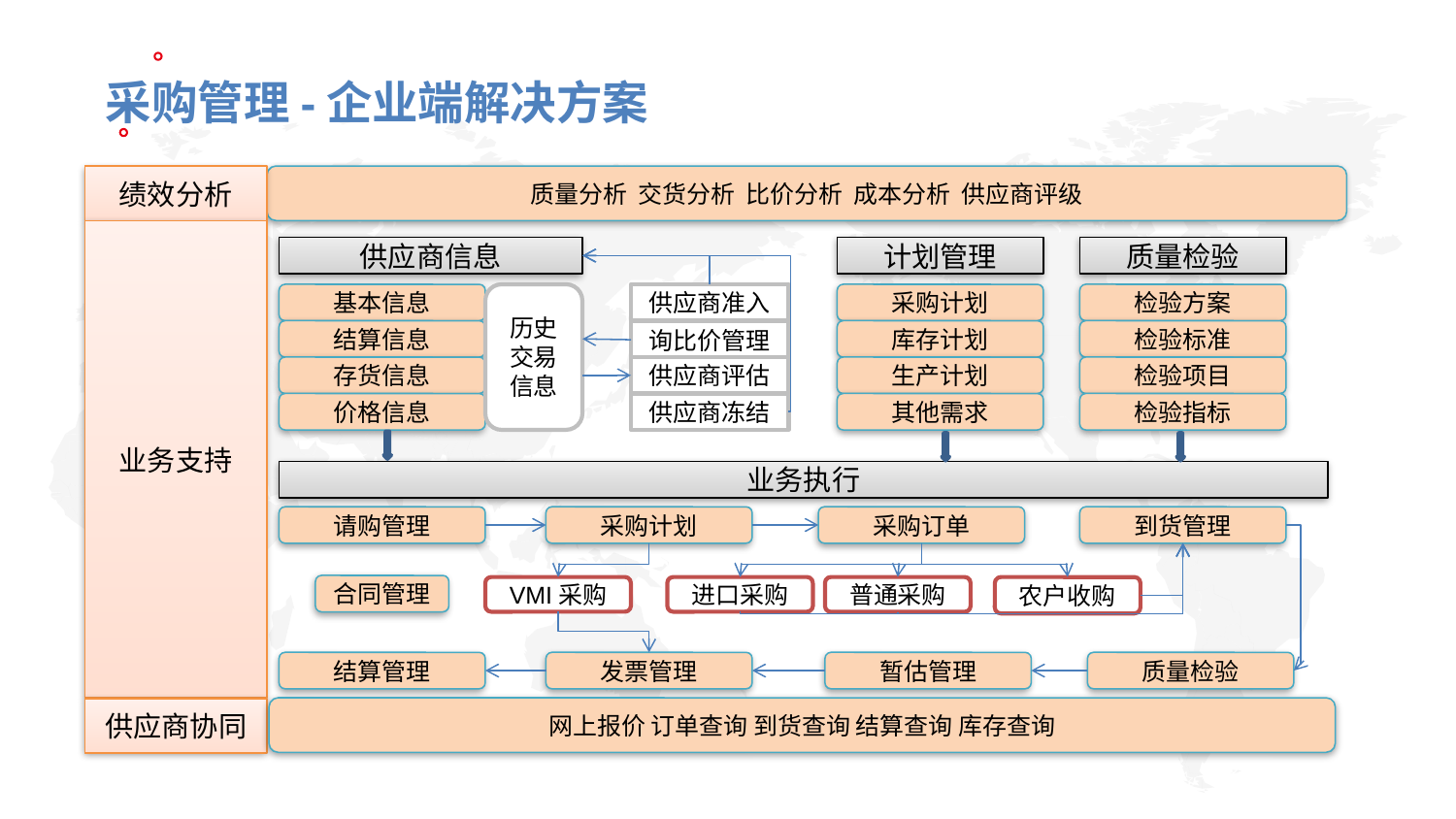

采购管理-企业端解决方案
绩效分析
质量分析  交货分析  比价分析  成本分析  供应商评级
业务支持
供应商信息
计划管理
质量检验
基本信息
历史交易信息
供应商准入
采购计划
检验方案
结算信息
库存计划
检验标准
询比价管理
存货信息
供应商评估
生产计划
检验项目
价格信息
供应商冻结
其他需求
检验指标

业务执行
请购管理
采购计划
采购订单
到货管理
合同管理
VMI采购
进口采购
普通采购
农户收购
结算管理
发票管理
暂估管理
质量检验
网上报价 订单查询 到货查询 结算查询 库存查询
供应商协同